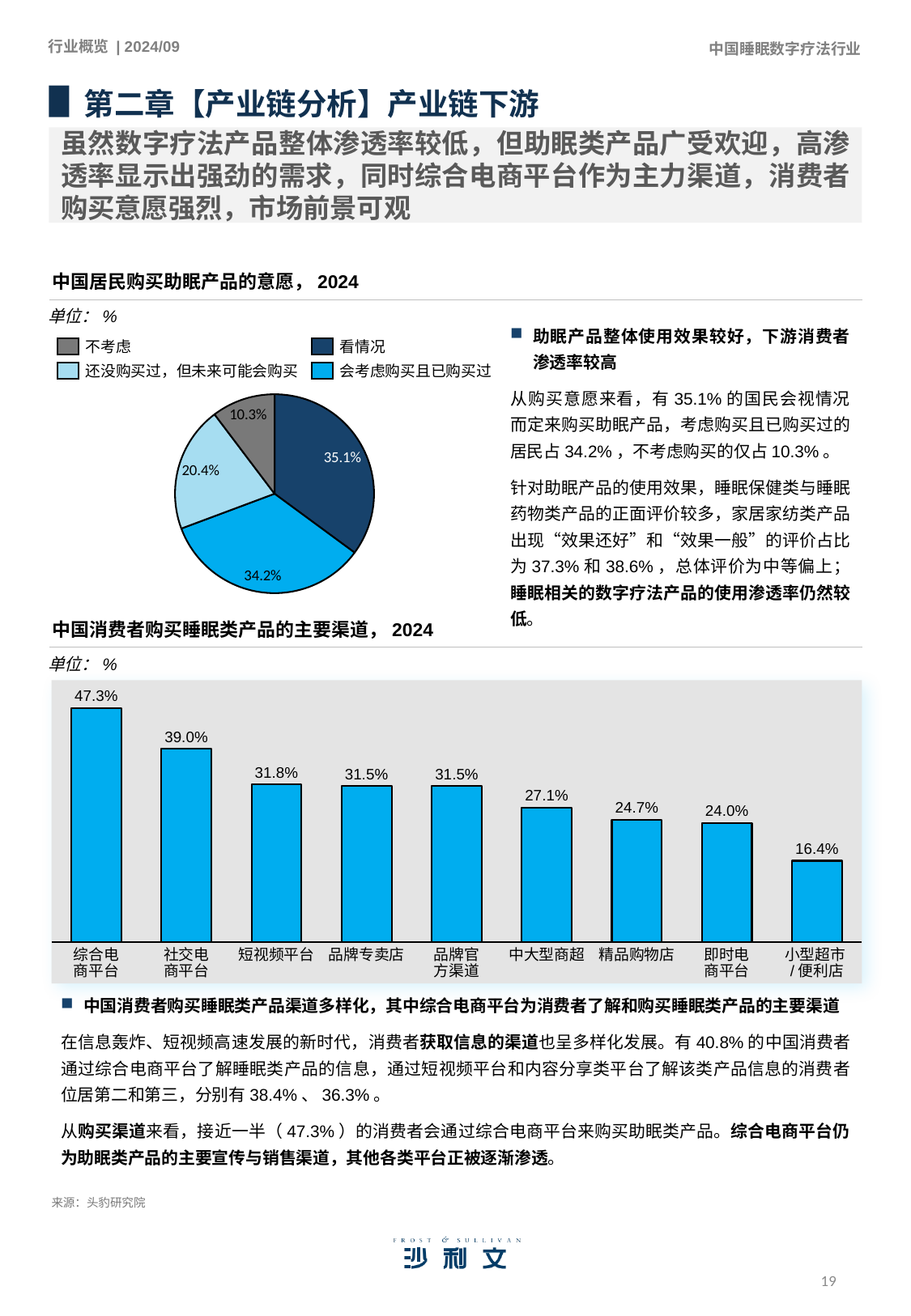

第二章【产业链分析】产业链下游

虽然数字疗法产品整体渗透率较低，但助眠类产品广受欢迎，高渗透率显示出强劲的需求，同时综合电商平台作为主力渠道，消费者购买意愿强烈，市场前景可观
中国居民购买助眠产品的意愿，2024
单位：%
助眠产品整体使用效果较好，下游消费者渗透率较高
从购买意愿来看，有35.1%的国民会视情况而定来购买助眠产品，考虑购买且已购买过的居民占34.2%，不考虑购买的仅占10.3%。
针对助眠产品的使用效果，睡眠保健类与睡眠药物类产品的正面评价较多，家居家纺类产品出现“效果还好”和“效果一般”的评价占比为37.3%和38.6%，总体评价为中等偏上；睡眠相关的数字疗法产品的使用渗透率仍然较低。

不考虑
看情况

### Chart

| Category |  |
|---|---|

还没购买过，但未来可能会购买
会考虑购买且已购买过
中国消费者购买睡眠类产品的主要渠道，2024
单位：%

47.3%

### Chart

| Category |  |
|---|---|
39.0%
31.8%
31.5%
31.5%
27.1%
24.7%
24.0%
16.4%
综合电商平台
社交电商平台
短视频平台
品牌专卖店
品牌官方渠道
中大型商超
精品购物店
即时电商平台
小型超市/便利店
中国消费者购买睡眠类产品渠道多样化，其中综合电商平台为消费者了解和购买睡眠类产品的主要渠道
在信息轰炸、短视频高速发展的新时代，消费者获取信息的渠道也呈多样化发展。有40.8%的中国消费者通过综合电商平台了解睡眠类产品的信息，通过短视频平台和内容分享类平台了解该类产品信息的消费者位居第二和第三，分别有38.4%、36.3%。
从购买渠道来看，接近一半（47.3%）的消费者会通过综合电商平台来购买助眠类产品。综合电商平台仍为助眠类产品的主要宣传与销售渠道，其他各类平台正被逐渐渗透。
来源：头豹研究院